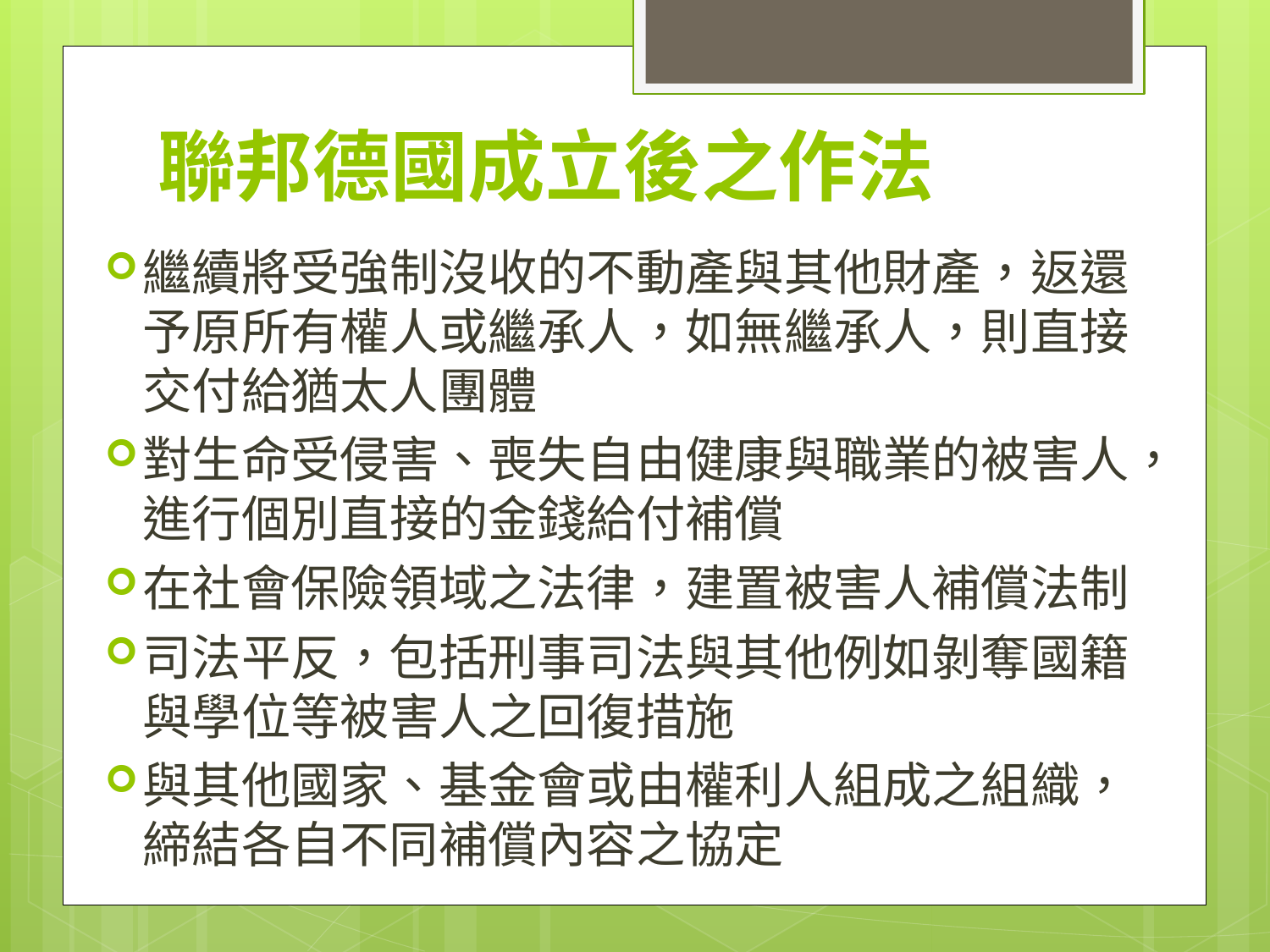

# 聯邦德國成立後之作法
繼續將受強制沒收的不動產與其他財產，返還予原所有權人或繼承人，如無繼承人，則直接交付給猶太人團體
對生命受侵害、喪失自由健康與職業的被害人，進行個別直接的金錢給付補償
在社會保險領域之法律，建置被害人補償法制
司法平反，包括刑事司法與其他例如剝奪國籍與學位等被害人之回復措施
與其他國家、基金會或由權利人組成之組織，締結各自不同補償內容之協定